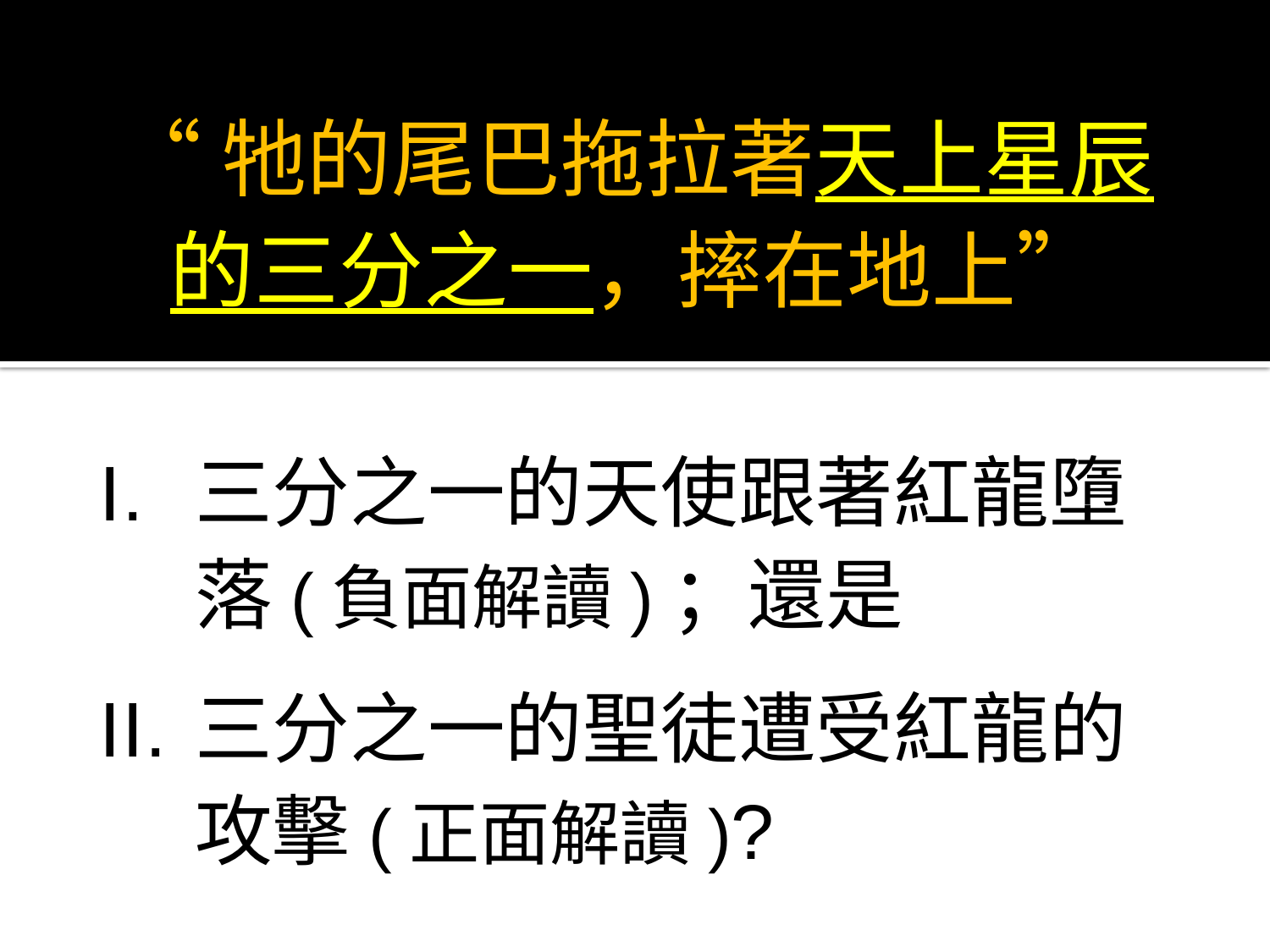

# “牠的尾巴拖拉著天上星辰的三分之一，摔在地上”
三分之一的天使跟著紅龍墮落(負面解讀)；還是
三分之一的聖徒遭受紅龍的攻擊(正面解讀)?